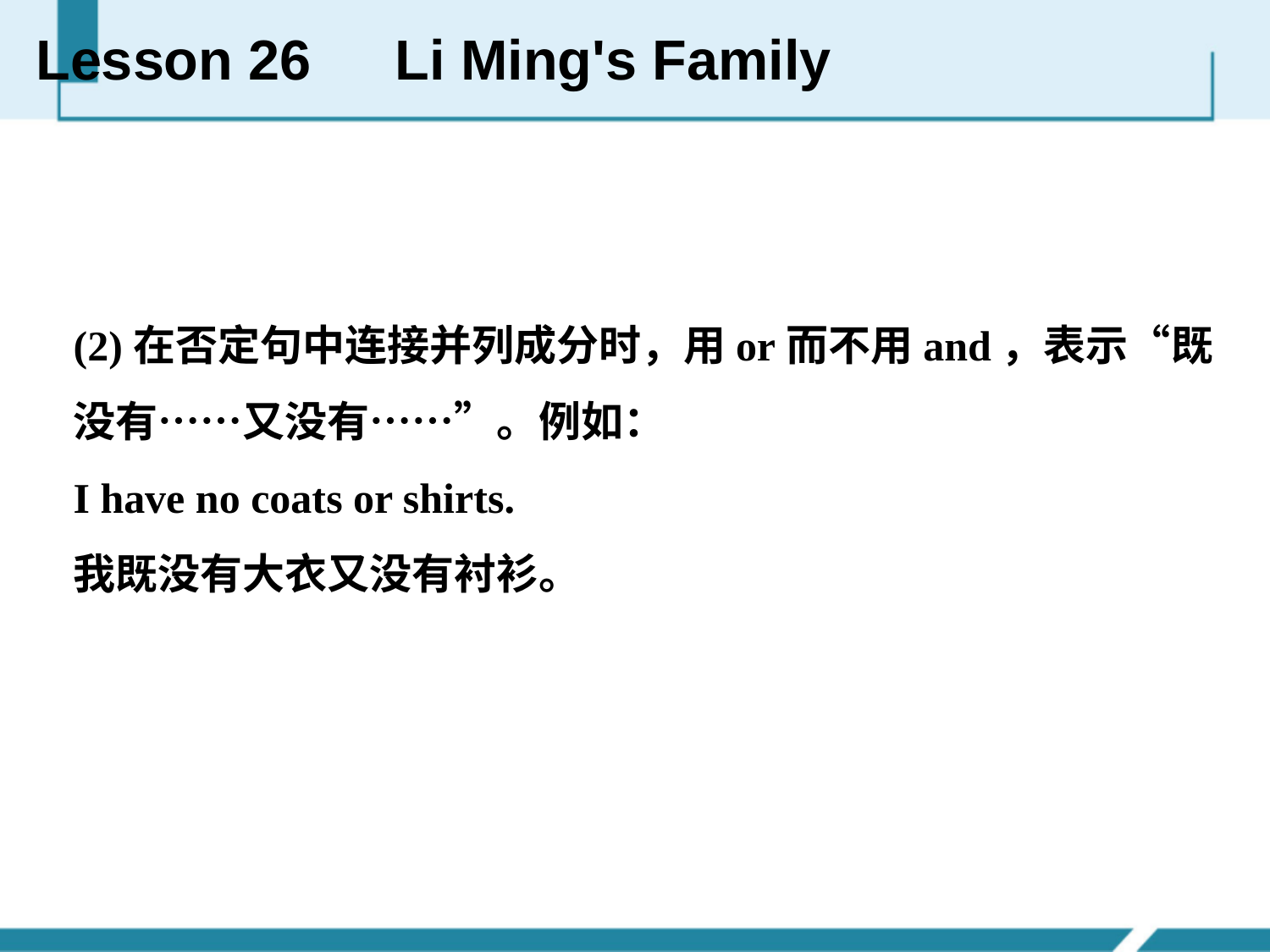

Lesson 26　Li Ming's Family
(2)在否定句中连接并列成分时，用or而不用and，表示“既没有……又没有……”。例如：
I have no coats or shirts.
我既没有大衣又没有衬衫。